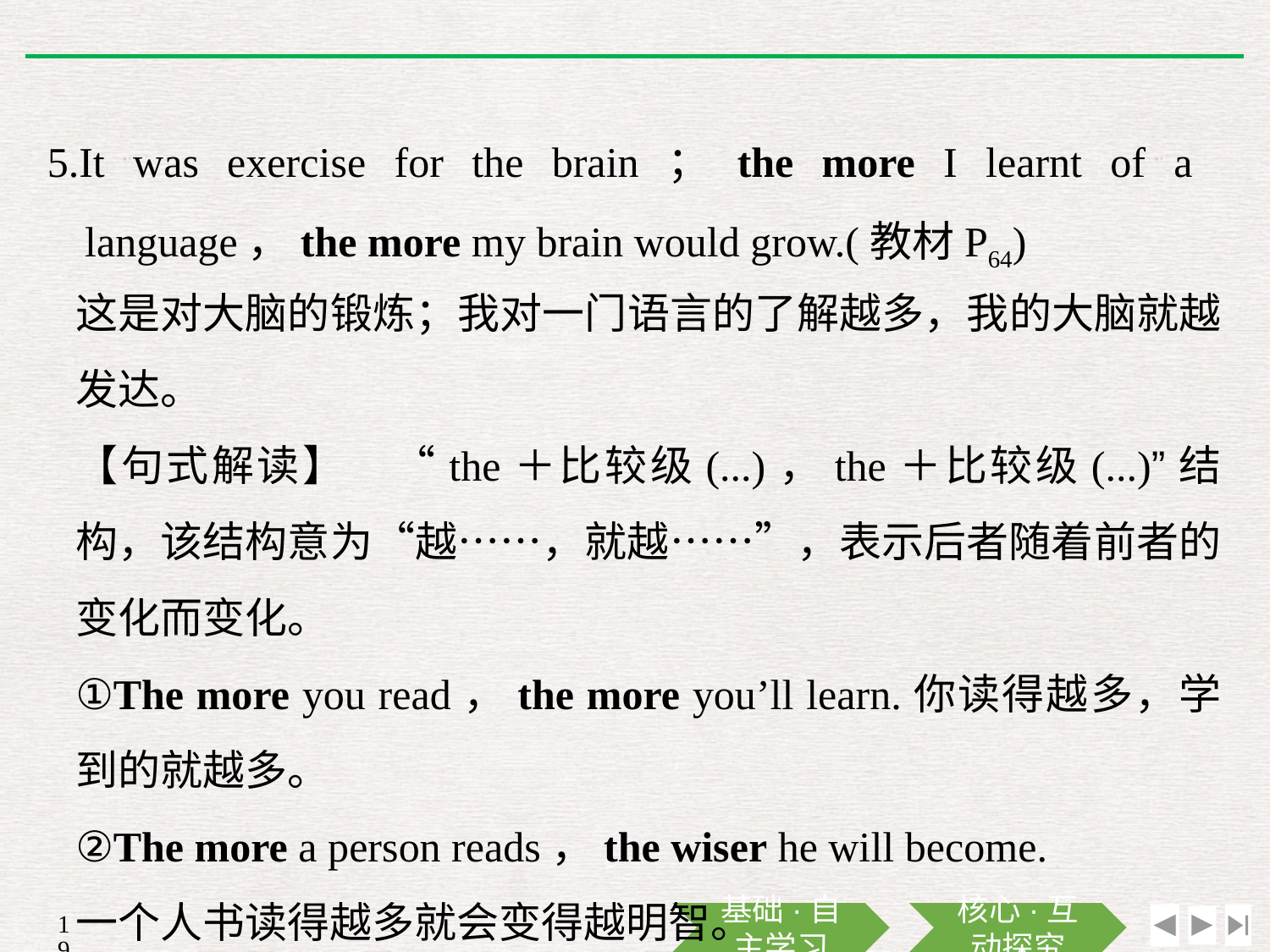

5.It was exercise for the brain；the more I learnt of a language，the more my brain would grow.(教材P64)
这是对大脑的锻炼；我对一门语言的了解越多，我的大脑就越发达。
【句式解读】　“the＋比较级(...)，the＋比较级(...)”结构，该结构意为“越……，就越……”，表示后者随着前者的变化而变化。
①The more you read，the more you’ll learn.你读得越多，学到的就越多。
②The more a person reads，the wiser he will become.
一个人书读得越多就会变得越明智。
③The sooner，the better.越快越好。